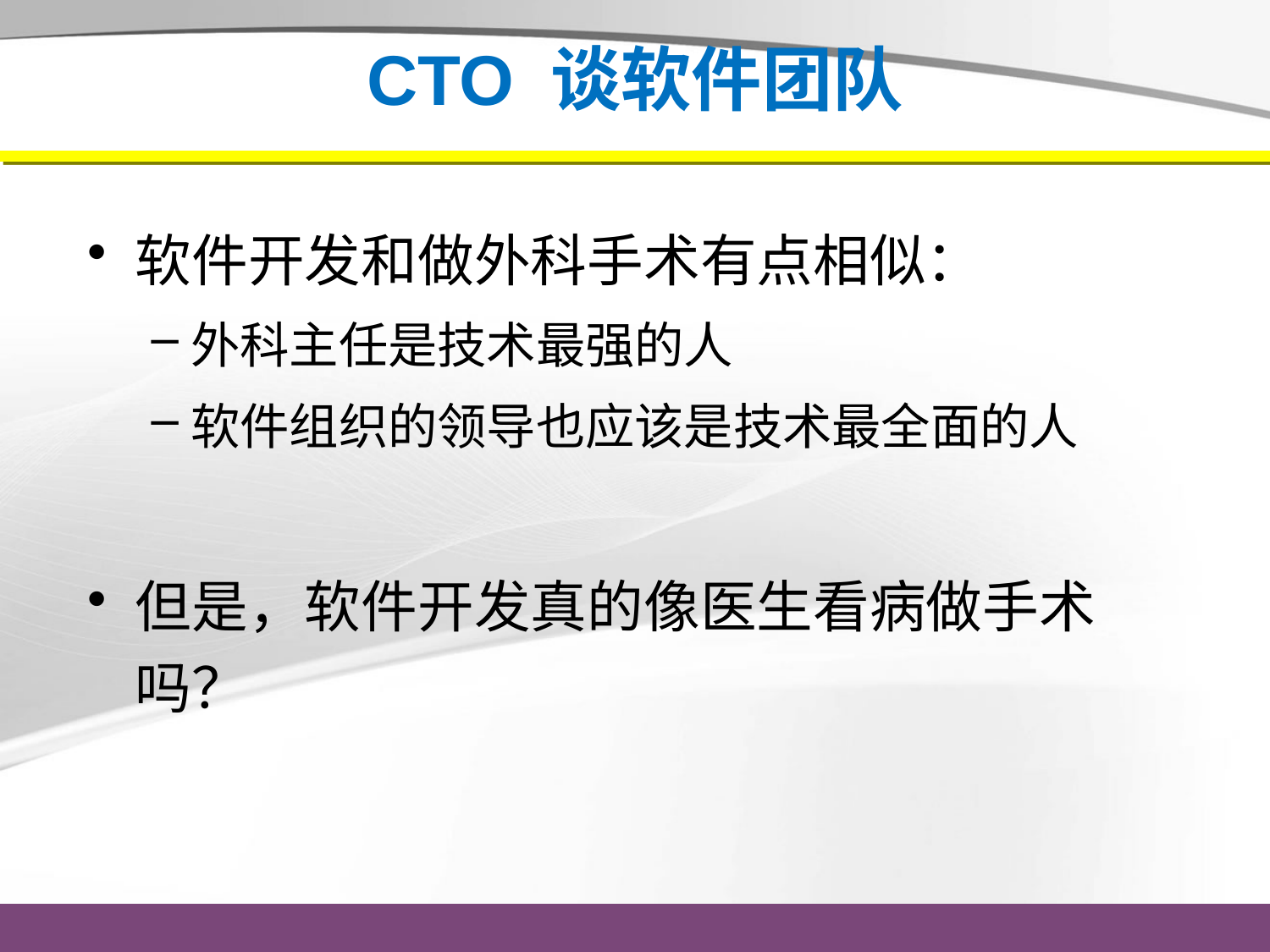

# CTO 谈软件团队
软件开发和做外科手术有点相似：
外科主任是技术最强的人
软件组织的领导也应该是技术最全面的人

但是，软件开发真的像医生看病做手术吗？